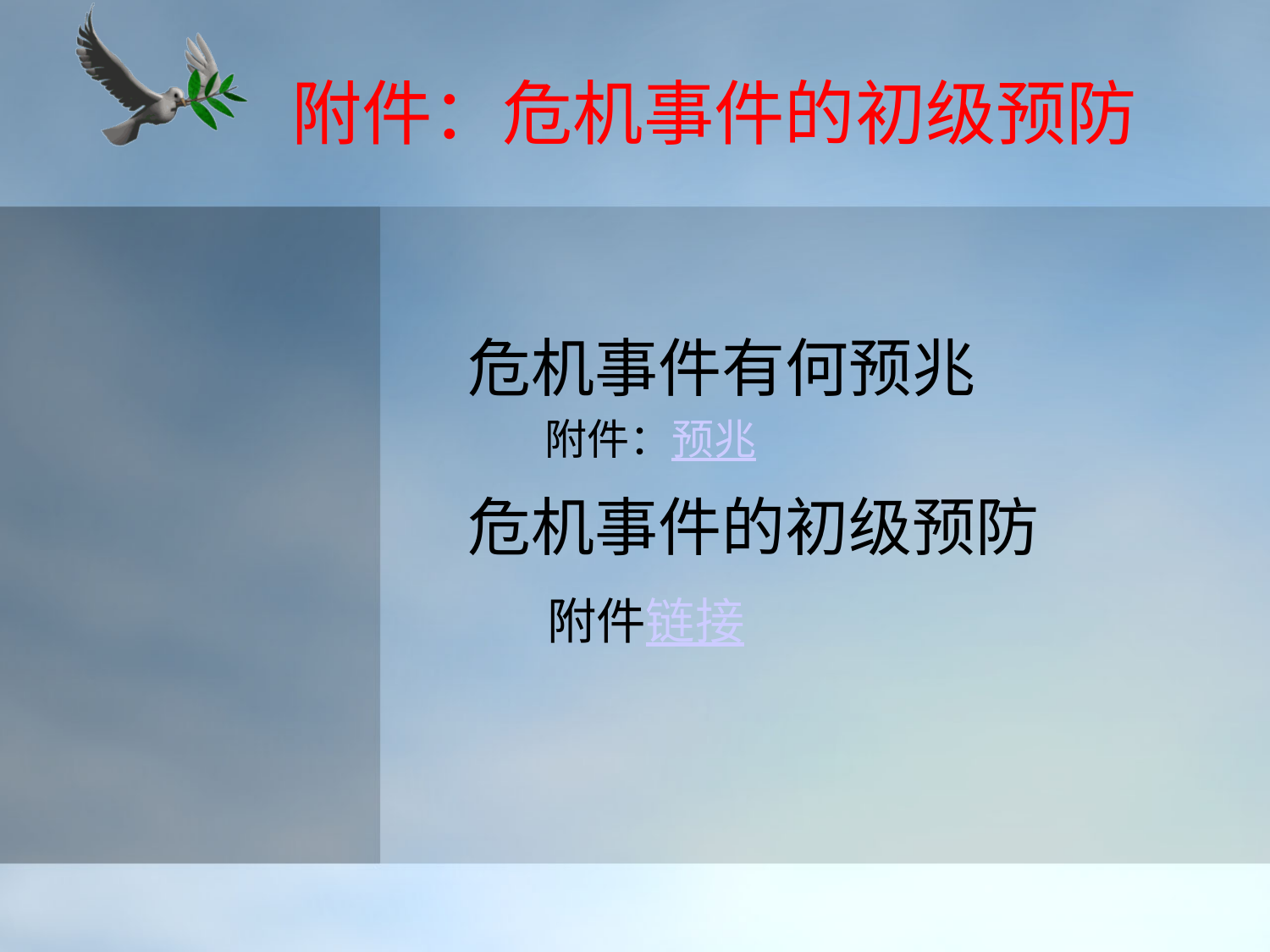

# 附件：危机事件的初级预防

危机事件有何预兆
       附件：预兆
危机事件的初级预防
     附件链接